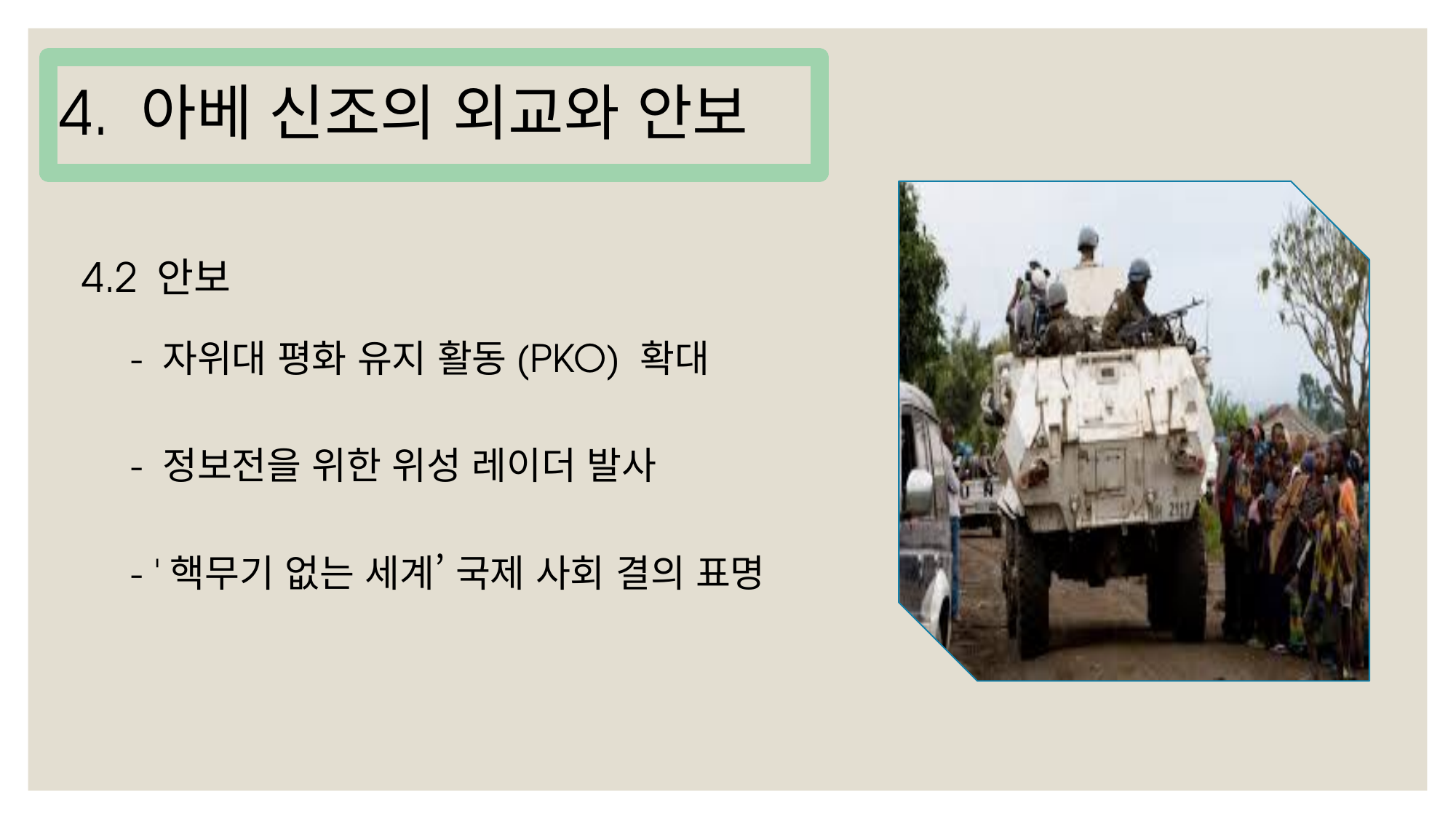

4. 아베 신조의 외교와 안보

4.2 안보
- 자위대 평화 유지 활동(PKO) 확대
- 정보전을 위한 위성 레이더 발사
- '핵무기 없는 세계’ 국제 사회 결의 표명